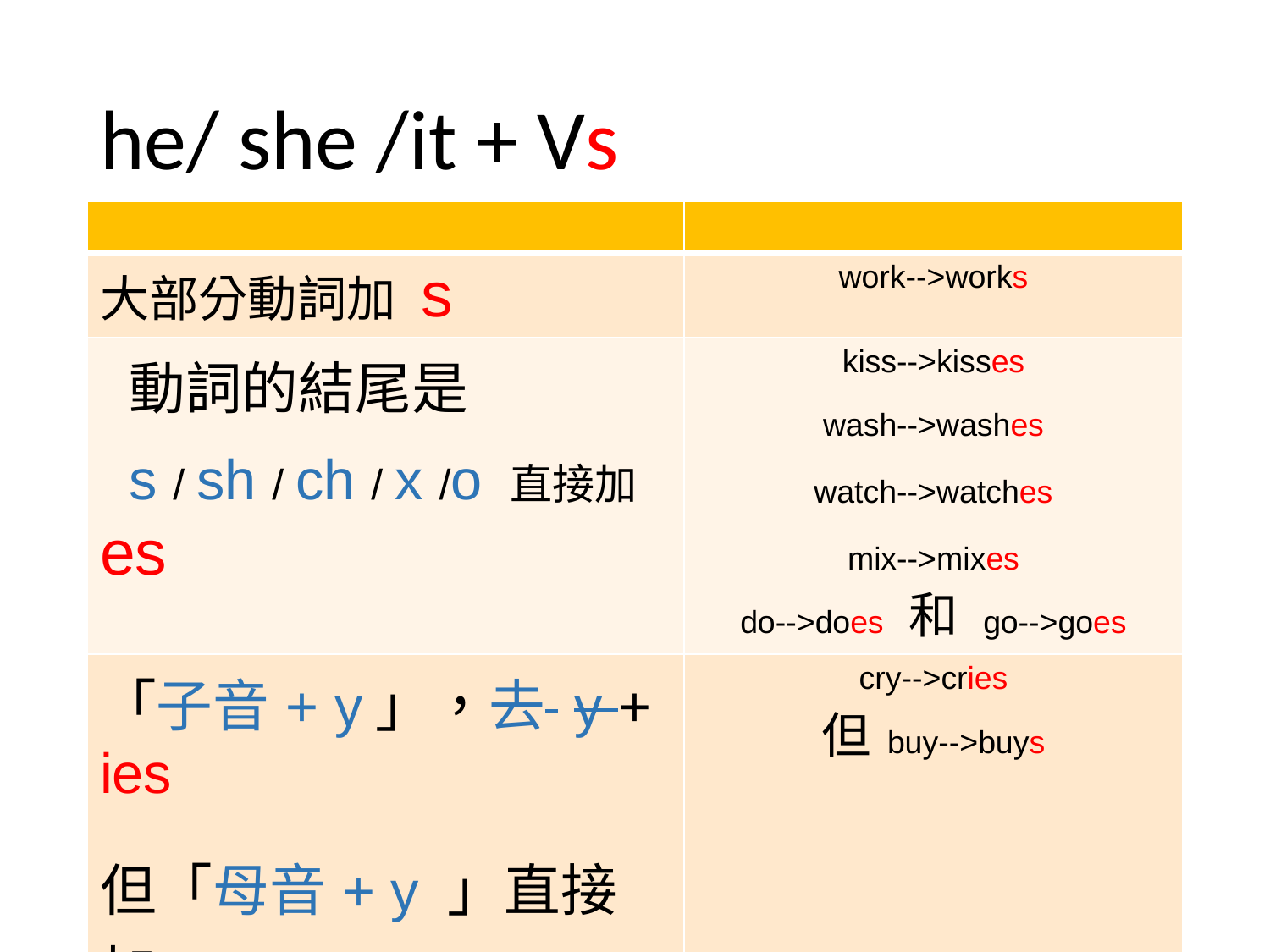

# he/ she /it + Vs
|  |  |
| --- | --- |
| 大部分動詞加 s | work-->works |
| 動詞的結尾是 s / sh / ch / x /o 直接加 es | kiss-->kisses wash-->washes watch-->watches mix-->mixes do-->does 和 go-->goes |
| 「子音+ y」，去 y + ies 但「母音+ y 」直接加S | cry-->cries 但 buy-->buys |